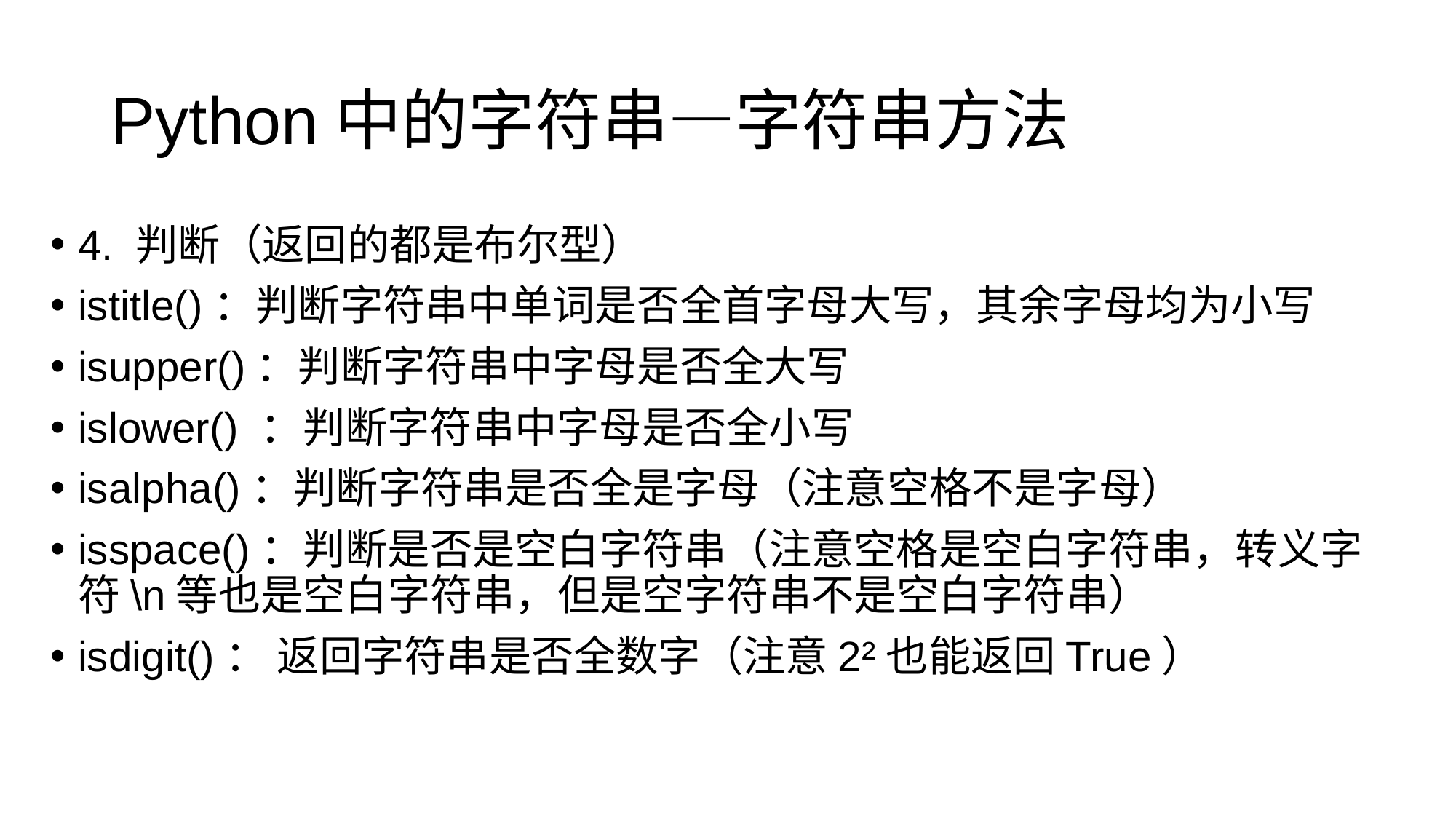

# Python中的字符串—字符串方法
4. 判断（返回的都是布尔型）
istitle()：判断字符串中单词是否全首字母大写，其余字母均为小写
isupper()：判断字符串中字母是否全大写
islower() ：判断字符串中字母是否全小写
isalpha()：判断字符串是否全是字母（注意空格不是字母）
isspace()：判断是否是空白字符串（注意空格是空白字符串，转义字符\n等也是空白字符串，但是空字符串不是空白字符串）
isdigit()： 返回字符串是否全数字（注意2²也能返回True）